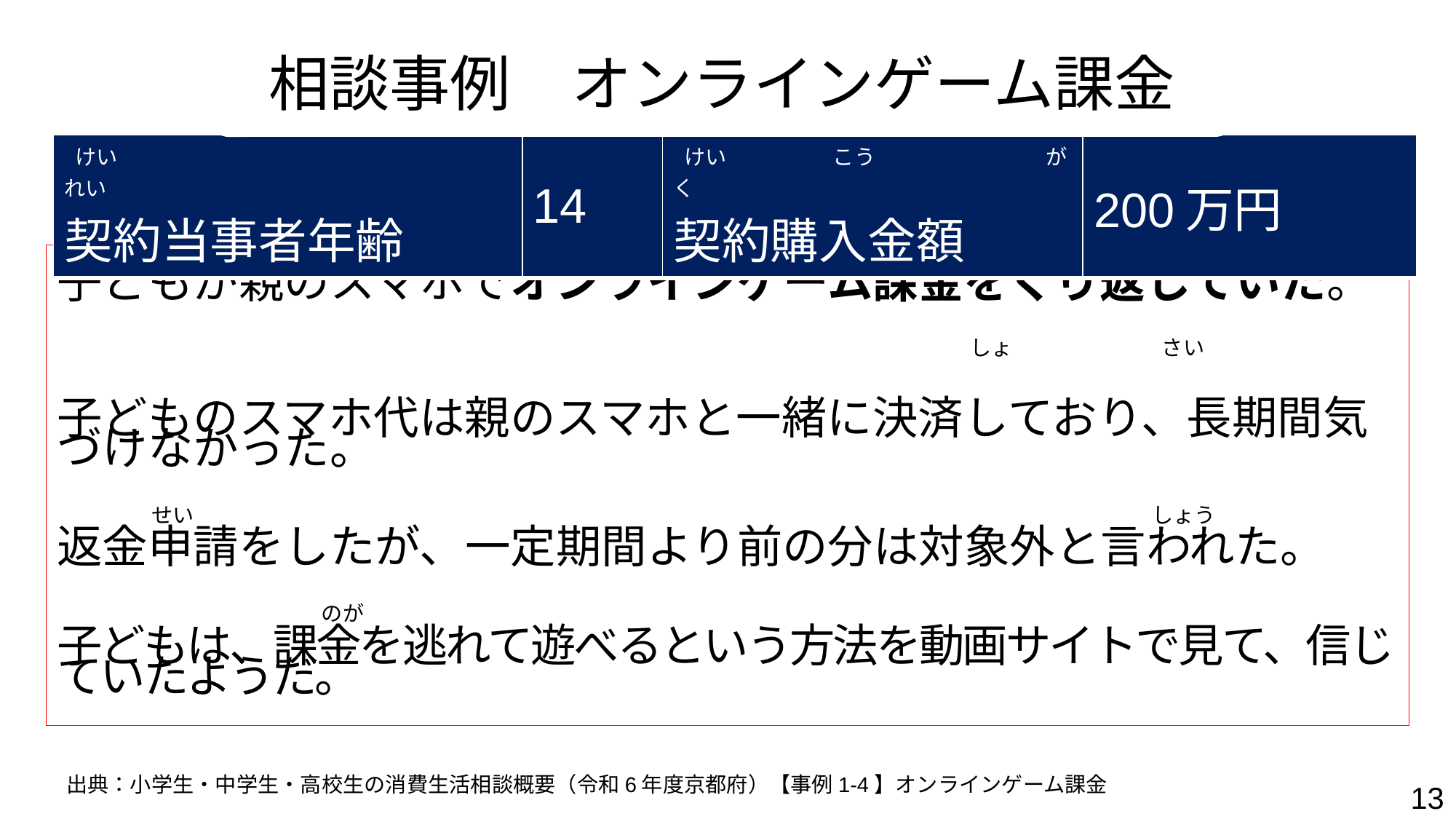

相談事例　オンラインゲーム課金
| けい　　　　　　　　　　　　　　　　　　 れい 契約当事者年齢 | 14 | けい　　　　　こう　　　　　　　　がく　　　 契約購入金額 | 200万円 |
| --- | --- | --- | --- |
子どもが親のスマホでオンラインゲーム課金をくり返していた。
　　　　　　　　　　　　　　　　　　　　　　　　　　　　　　　　　　　　　　　　　　　しょ　　　　　　　さい
子どものスマホ代は親のスマホと一緒に決済しており、長期間気づけなかった。
                   せい　　　　　　　　　　　　　　　　　　　　　　　　　　　　　　　　　　　　　　　　　　　　　しょう
返金申請をしたが、一定期間より前の分は対象外と言われた。
　　　　　　                             のが
子どもは、課金を逃れて遊べるという方法を動画サイトで見て、信じていたようだ。
出典：小学生・中学生・高校生の消費生活相談概要（令和6年度京都府）【事例1-4】オンラインゲーム課金
13